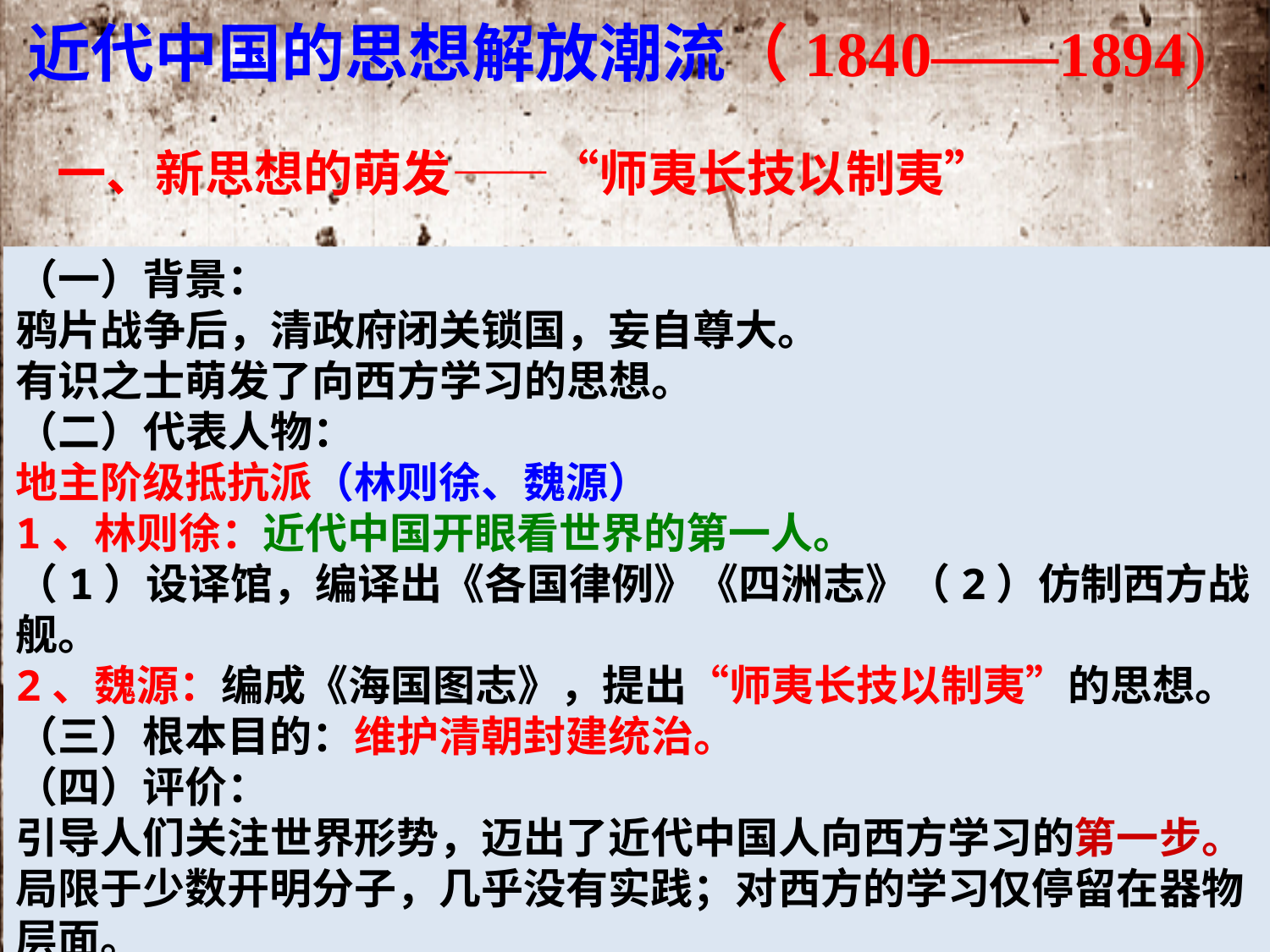

近代中国的思想解放潮流（1840——1894)
一、新思想的萌发——“师夷长技以制夷”
（一）背景：
鸦片战争后，清政府闭关锁国，妄自尊大。
有识之士萌发了向西方学习的思想。
（二）代表人物：
地主阶级抵抗派（林则徐、魏源）
1、林则徐：近代中国开眼看世界的第一人。
（1）设译馆，编译出《各国律例》《四洲志》（2）仿制西方战舰。
2、魏源：编成《海国图志》，提出“师夷长技以制夷”的思想。
（三）根本目的：维护清朝封建统治。
（四）评价：
引导人们关注世界形势，迈出了近代中国人向西方学习的第一步。
局限于少数开明分子，几乎没有实践；对西方的学习仅停留在器物层面。
一、新思想的萌发

二、“中体西用”

三、早期维新思想